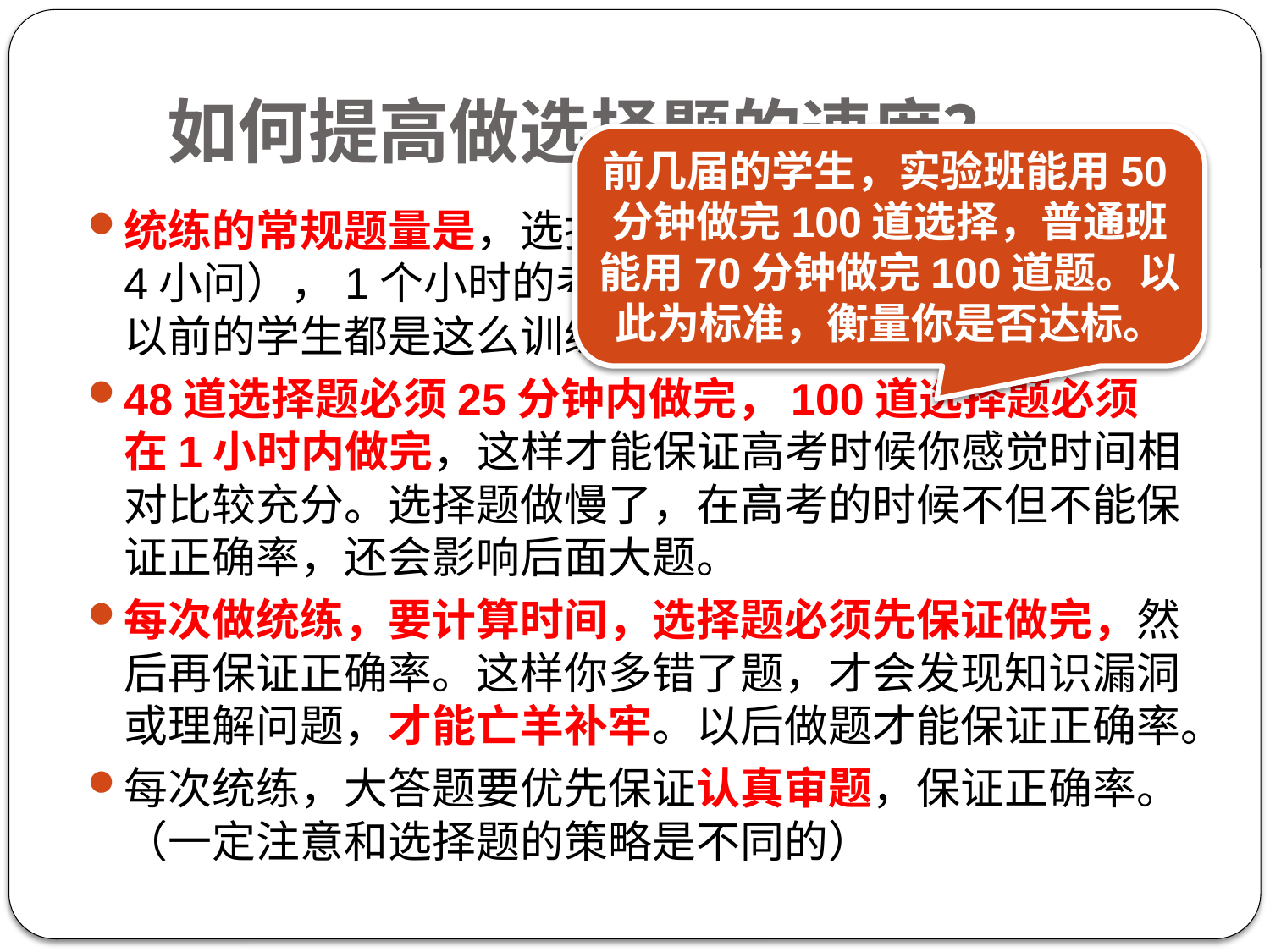

# 如何提高做选择题的速度？
前几届的学生，实验班能用50分钟做完100道选择，普通班能用70分钟做完100道题。以此为标准，衡量你是否达标。
统练的常规题量是，选择题48道，两道大答题（每题4小问），1个小时的考试时间。（这个你能做到么，以前的学生都是这么训练的）
48道选择题必须25分钟内做完，100道选择题必须在1小时内做完，这样才能保证高考时候你感觉时间相对比较充分。选择题做慢了，在高考的时候不但不能保证正确率，还会影响后面大题。
每次做统练，要计算时间，选择题必须先保证做完，然后再保证正确率。这样你多错了题，才会发现知识漏洞或理解问题，才能亡羊补牢。以后做题才能保证正确率。
每次统练，大答题要优先保证认真审题，保证正确率。（一定注意和选择题的策略是不同的）